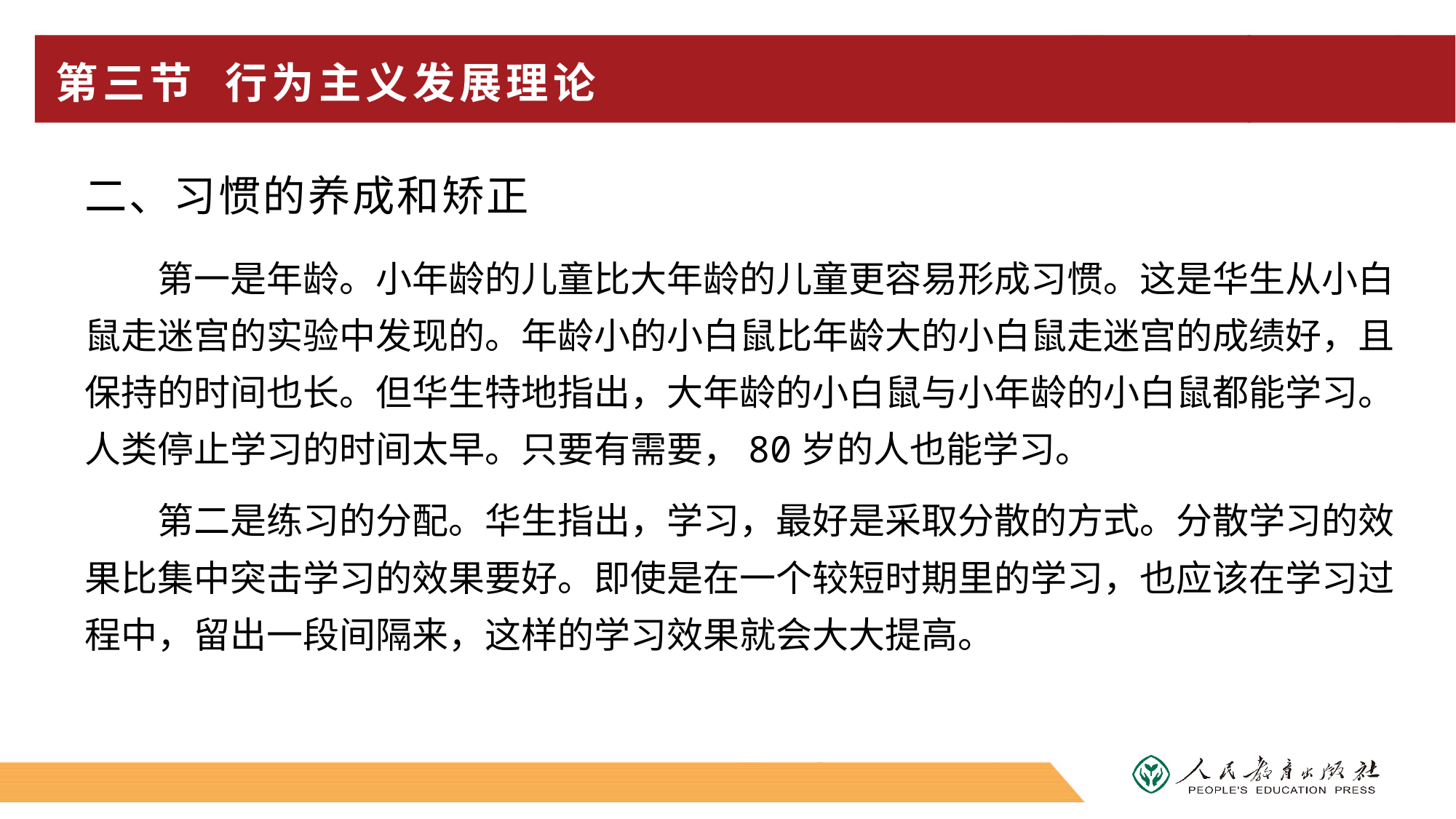

# 第三节  行为主义发展理论
二、习惯的养成和矫正
第一是年龄。小年龄的儿童比大年龄的儿童更容易形成习惯。这是华生从小白鼠走迷宫的实验中发现的。年龄小的小白鼠比年龄大的小白鼠走迷宫的成绩好，且保持的时间也长。但华生特地指出，大年龄的小白鼠与小年龄的小白鼠都能学习。人类停止学习的时间太早。只要有需要，80岁的人也能学习。
第二是练习的分配。华生指出，学习，最好是采取分散的方式。分散学习的效果比集中突击学习的效果要好。即使是在一个较短时期里的学习，也应该在学习过程中，留出一段间隔来，这样的学习效果就会大大提高。